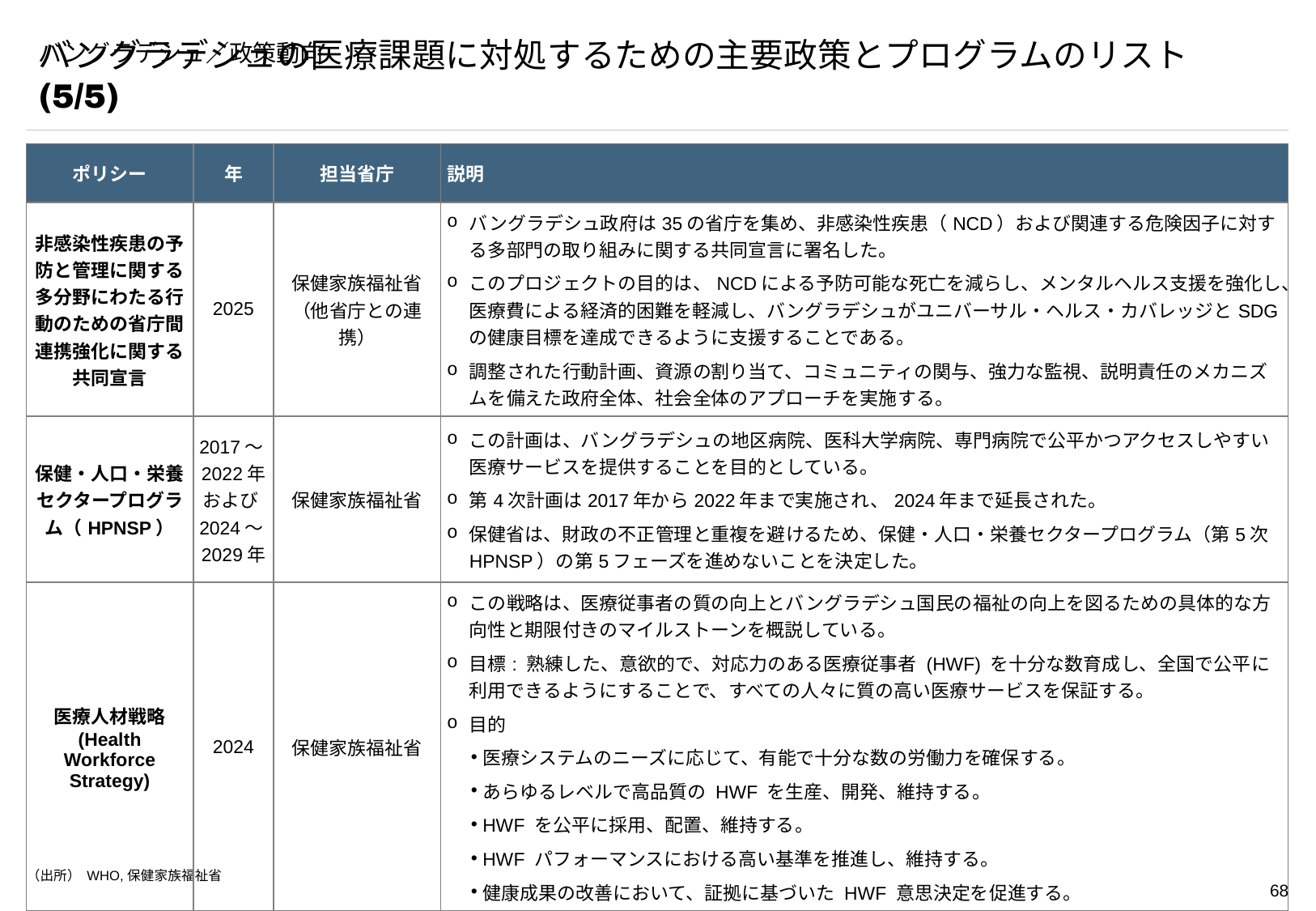

# バングラデシュ／政策動向
バングラデシュの医療課題に対処するための主要政策とプログラムのリスト (5/5)
| ポリシー | 年 | 担当省庁 | 説明 |
| --- | --- | --- | --- |
| 非感染性疾患の予防と管理に関する多分野にわたる行動のための省庁間連携強化に関する共同宣言 | 2025 | 保健家族福祉省 （他省庁との連携） | バングラデシュ政府は35の省庁を集め、非感染性疾患（NCD）および関連する危険因子に対する多部門の取り組みに関する共同宣言に署名した。 このプロジェクトの目的は、NCDによる予防可能な死亡を減らし、メンタルヘルス支援を強化し、医療費による経済的困難を軽減し、バングラデシュがユニバーサル・ヘルス・カバレッジとSDGの健康目標を達成できるように支援することである。 調整された行動計画、資源の割り当て、コミュニティの関与、強力な監視、説明責任のメカニズムを備えた政府全体、社会全体のアプローチを実施する。 |
| 保健・人口・栄養セクタープログラム（HPNSP） | 2017～2022年および2024～2029年 | 保健家族福祉省 | この計画は、バングラデシュの地区病院、医科大学病院、専門病院で公平かつアクセスしやすい医療サービスを提供することを目的としている。 第4次計画は2017年から2022年まで実施され、2024年まで延長された。 保健省は、財政の不正管理と重複を避けるため、保健・人口・栄養セクタープログラム（第5次HPNSP）の第5フェーズを進めないことを決定した。 |
| 医療人材戦略 (Health Workforce Strategy) | 2024 | 保健家族福祉省 | この戦略は、医療従事者の質の向上とバングラデシュ国民の福祉の向上を図るための具体的な方向性と期限付きのマイルストーンを概説している。 目標: 熟練した、意欲的で、対応力のある医療従事者 (HWF) を十分な数育成し、全国で公平に利用できるようにすることで、すべての人々に質の高い医療サービスを保証する。 目的 医療システムのニーズに応じて、有能で十分な数の労働力を確保する。 あらゆるレベルで高品質の HWF を生産、開発、維持する。 HWF を公平に採用、配置、維持する。 HWF パフォーマンスにおける高い基準を推進し、維持する。 健康成果の改善において、証拠に基づいた HWF 意思決定を促進する。 |
（出所） WHO,保健家族福祉省